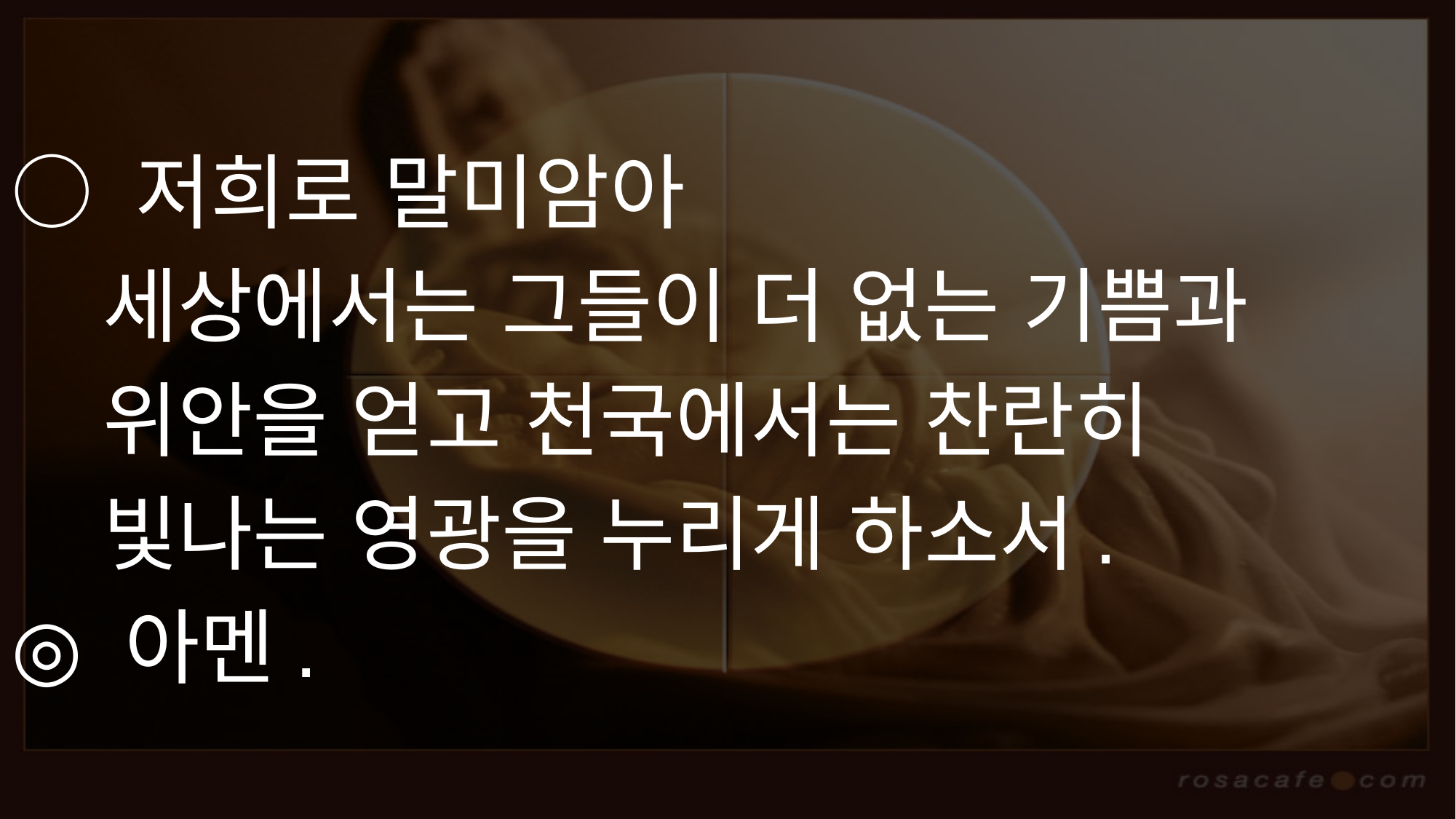

# ○ 저희로 말미암아     세상에서는 그들이 더 없는 기쁨과 위안을 얻고 천국에서는 찬란히 빛나는 영광을 누리게 하소서. ◎ 아멘.